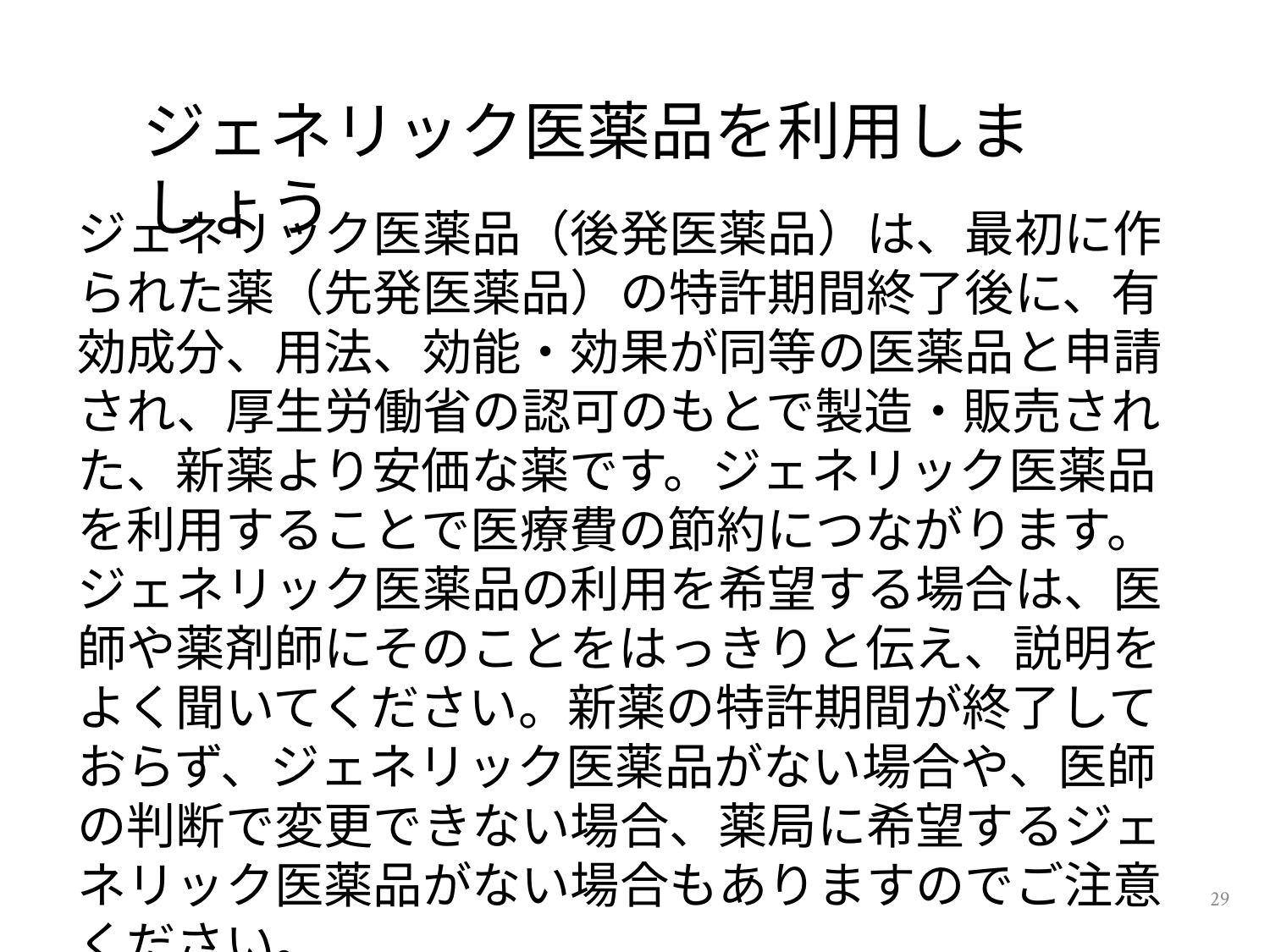

ジェネリック医薬品を利用しましょう
ジェネリック医薬品（後発医薬品）は、最初に作られた薬（先発医薬品）の特許期間終了後に、有効成分、用法、効能・効果が同等の医薬品と申請され、厚生労働省の認可のもとで製造・販売された、新薬より安価な薬です。ジェネリック医薬品を利用することで医療費の節約につながります。
ジェネリック医薬品の利用を希望する場合は、医師や薬剤師にそのことをはっきりと伝え、説明をよく聞いてください。新薬の特許期間が終了しておらず、ジェネリック医薬品がない場合や、医師の判断で変更できない場合、薬局に希望するジェネリック医薬品がない場合もありますのでご注意ください。

29